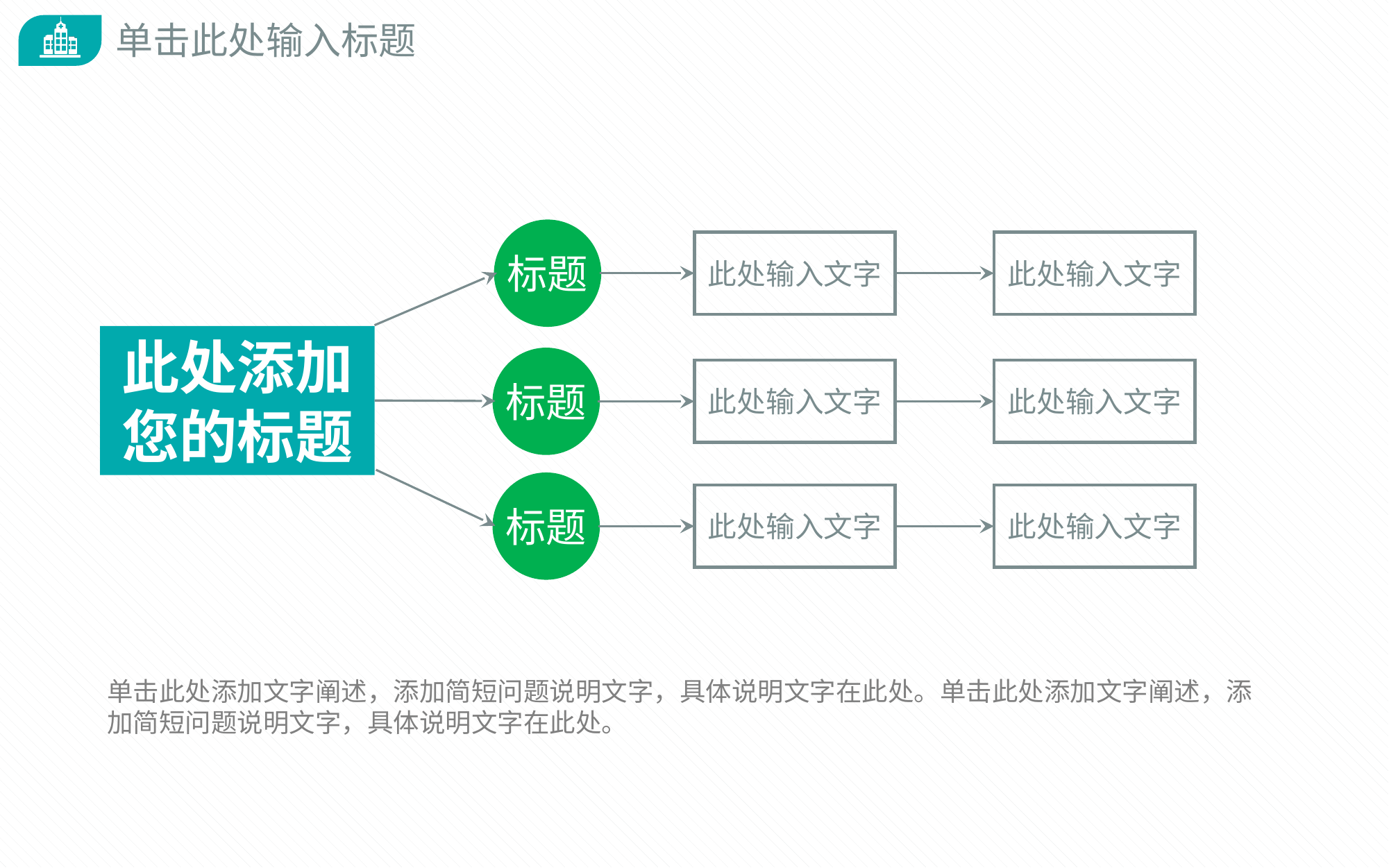

标题
此处输入文字
此处输入文字
此处添加您的标题

标题
此处输入文字
此处输入文字

标题
此处输入文字
此处输入文字
单击此处添加文字阐述，添加简短问题说明文字，具体说明文字在此处。单击此处添加文字阐述，添加简短问题说明文字，具体说明文字在此处。